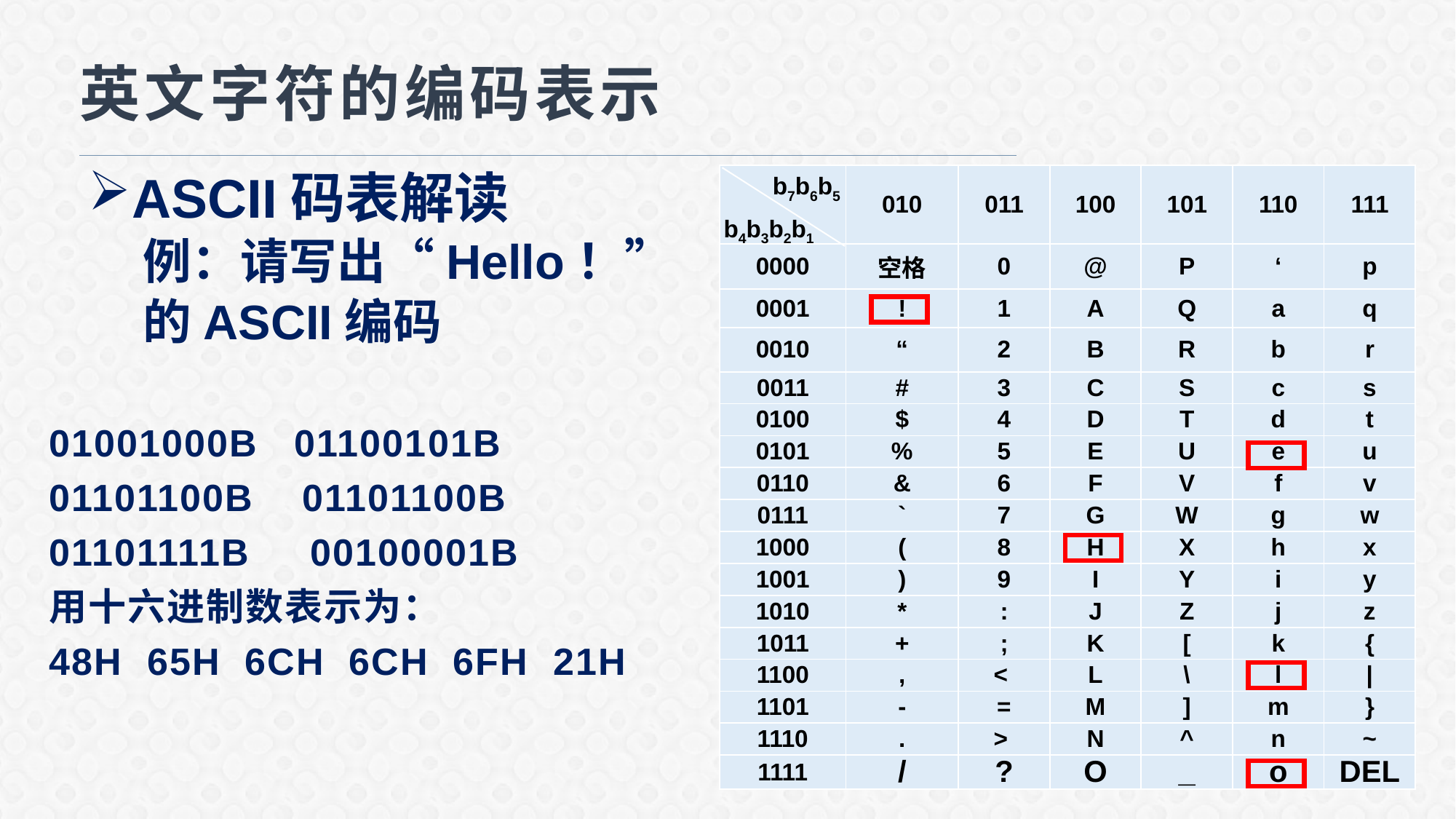

英文字符的编码表示
|  | 010 | 011 | 100 | 101 | 110 | 111 |
| --- | --- | --- | --- | --- | --- | --- |
| 0000 | 空格 | 0 | @ | P | ‘ | p |
| 0001 | ! | 1 | A | Q | a | q |
| 0010 | “ | 2 | B | R | b | r |
| 0011 | # | 3 | C | S | c | s |
| 0100 | $ | 4 | D | T | d | t |
| 0101 | % | 5 | E | U | e | u |
| 0110 | & | 6 | F | V | f | v |
| 0111 | ` | 7 | G | W | g | w |
| 1000 | ( | 8 | H | X | h | x |
| 1001 | ) | 9 | I | Y | i | y |
| 1010 | \* | : | J | Z | j | z |
| 1011 | + | ; | K | [ | k | { |
| 1100 | , | < | L | \ | l | | |
| 1101 | - | = | M | ] | m | } |
| 1110 | . | > | N | ^ | n | ~ |
| 1111 | / | ? | O | \_ | o | DEL |
b7b6b5
ASCII码表解读
例：请写出“Hello！”
的ASCII编码
b4b3b2b1

01001000B   01100101B
01101100B    01101100B
01101111B     00100001B
用十六进制数表示为：
48H  65H  6CH  6CH  6FH  21H